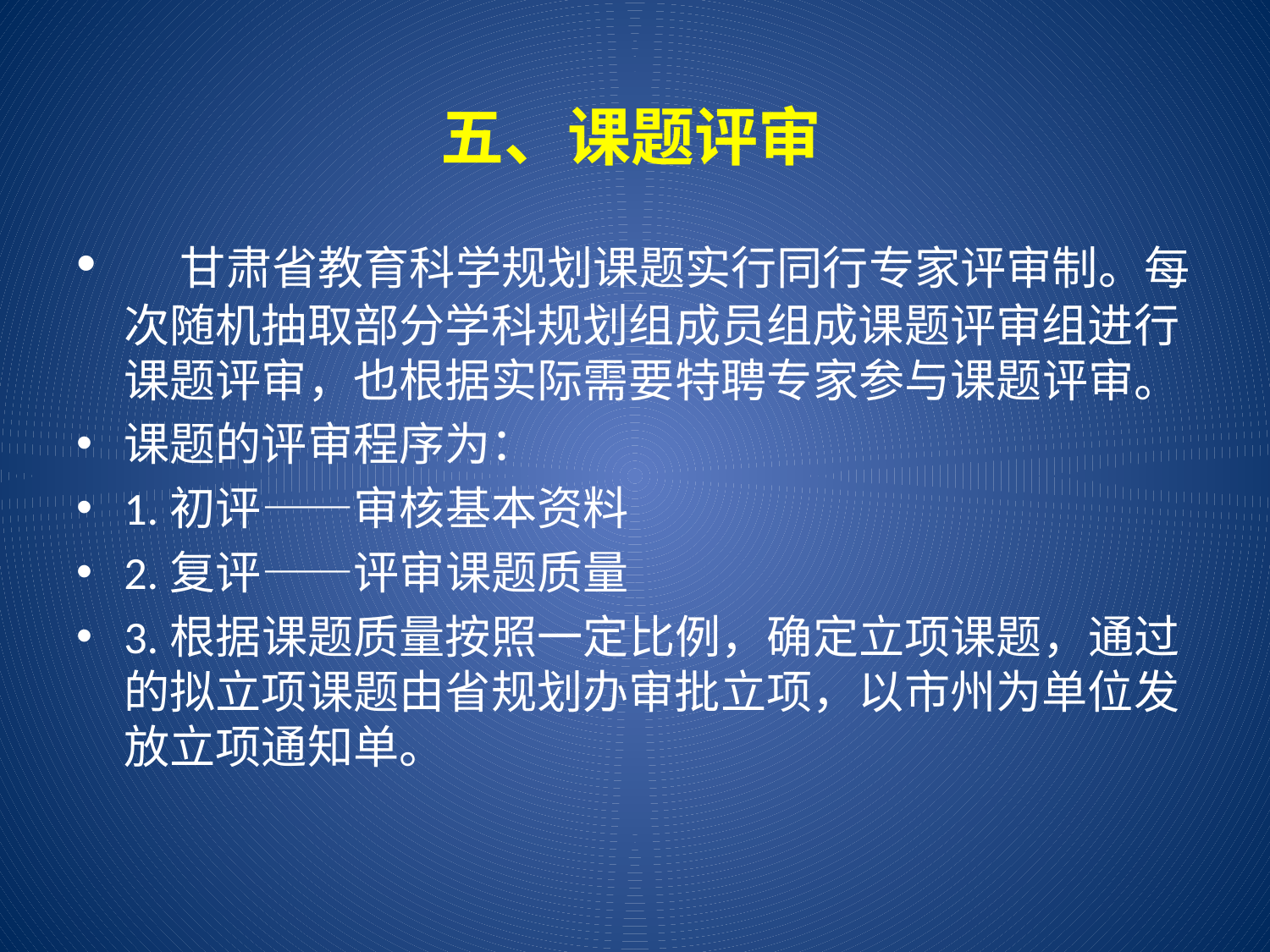

# 五、课题评审
　甘肃省教育科学规划课题实行同行专家评审制。每次随机抽取部分学科规划组成员组成课题评审组进行课题评审，也根据实际需要特聘专家参与课题评审。
课题的评审程序为：
1.初评——审核基本资料
2.复评——评审课题质量
3.根据课题质量按照一定比例，确定立项课题，通过的拟立项课题由省规划办审批立项，以市州为单位发放立项通知单。